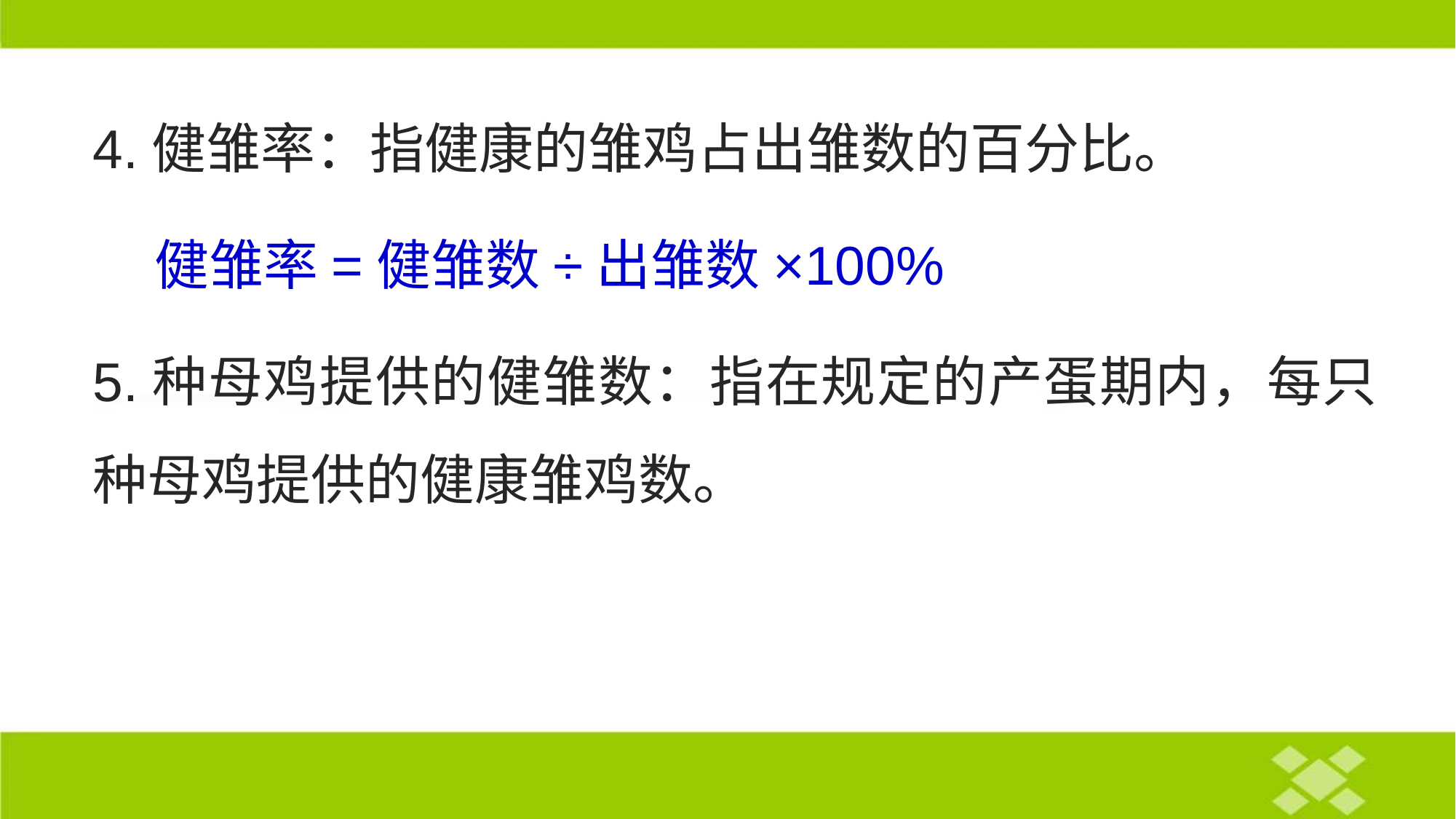

4.健雏率：指健康的雏鸡占出雏数的百分比。
    健雏率=健雏数÷出雏数×100%
5.种母鸡提供的健雏数：指在规定的产蛋期内，每只种母鸡提供的健康雏鸡数。